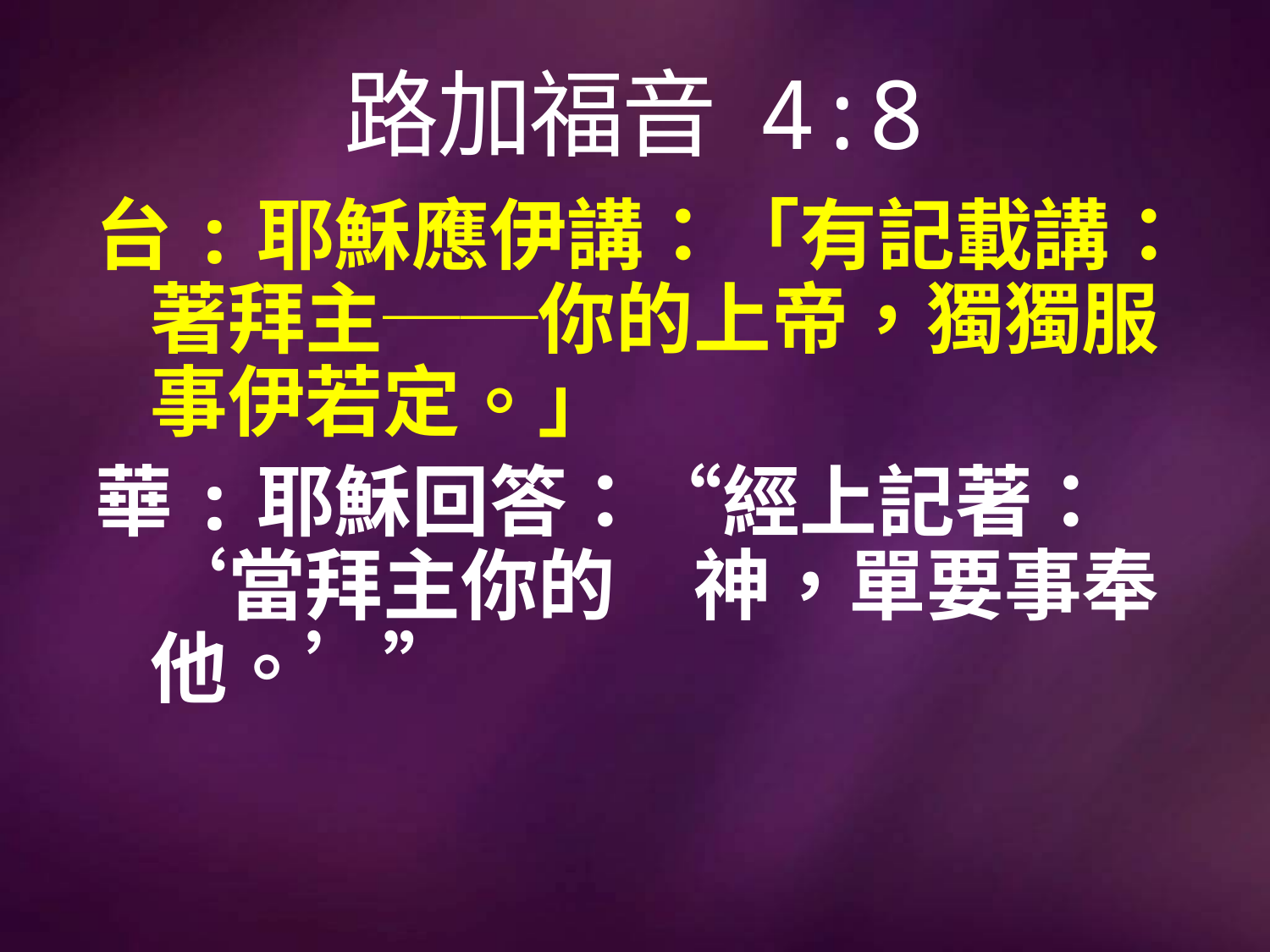

# 路加福音 4:8
台:耶穌應伊講：「有記載講：著拜主──你的上帝，獨獨服事伊若定。」
華:耶穌回答：“經上記著：‘當拜主你的　神，單要事奉他。’”